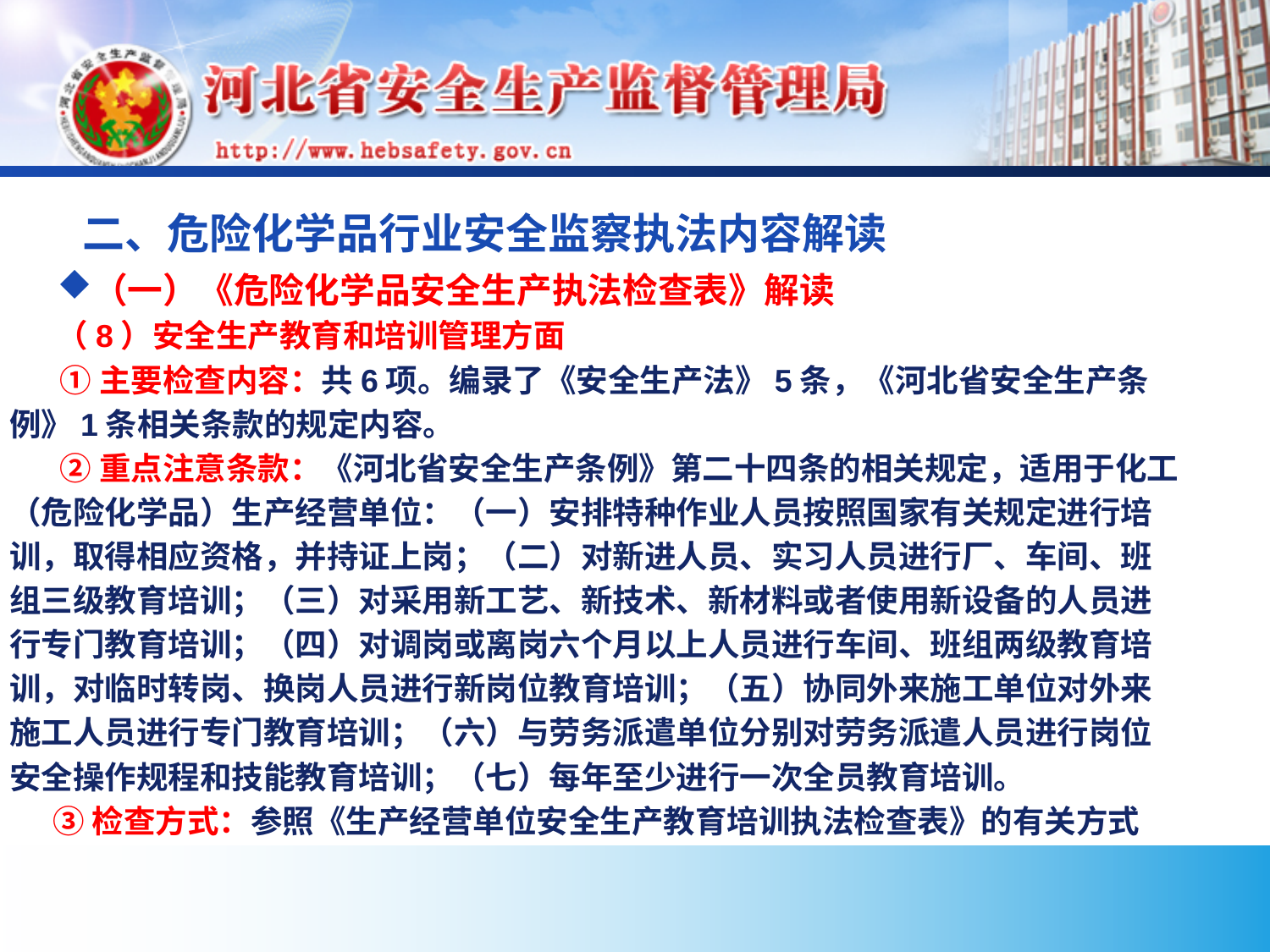

# 二、危险化学品行业安全监察执法内容解读
（一）《危险化学品安全生产执法检查表》解读
     （8）安全生产教育和培训管理方面
       ①主要检查内容：共6项。编录了《安全生产法》5条，《河北省安全生产条例》1条相关条款的规定内容。
       ②重点注意条款：《河北省安全生产条例》第二十四条的相关规定，适用于化工（危险化学品）生产经营单位：（一）安排特种作业人员按照国家有关规定进行培训，取得相应资格，并持证上岗；（二）对新进人员、实习人员进行厂、车间、班组三级教育培训；（三）对采用新工艺、新技术、新材料或者使用新设备的人员进行专门教育培训；（四）对调岗或离岗六个月以上人员进行车间、班组两级教育培训，对临时转岗、换岗人员进行新岗位教育培训；（五）协同外来施工单位对外来施工人员进行专门教育培训；（六）与劳务派遣单位分别对劳务派遣人员进行岗位安全操作规程和技能教育培训；（七）每年至少进行一次全员教育培训。
      ③检查方式：参照《生产经营单位安全生产教育培训执法检查表》的有关方式